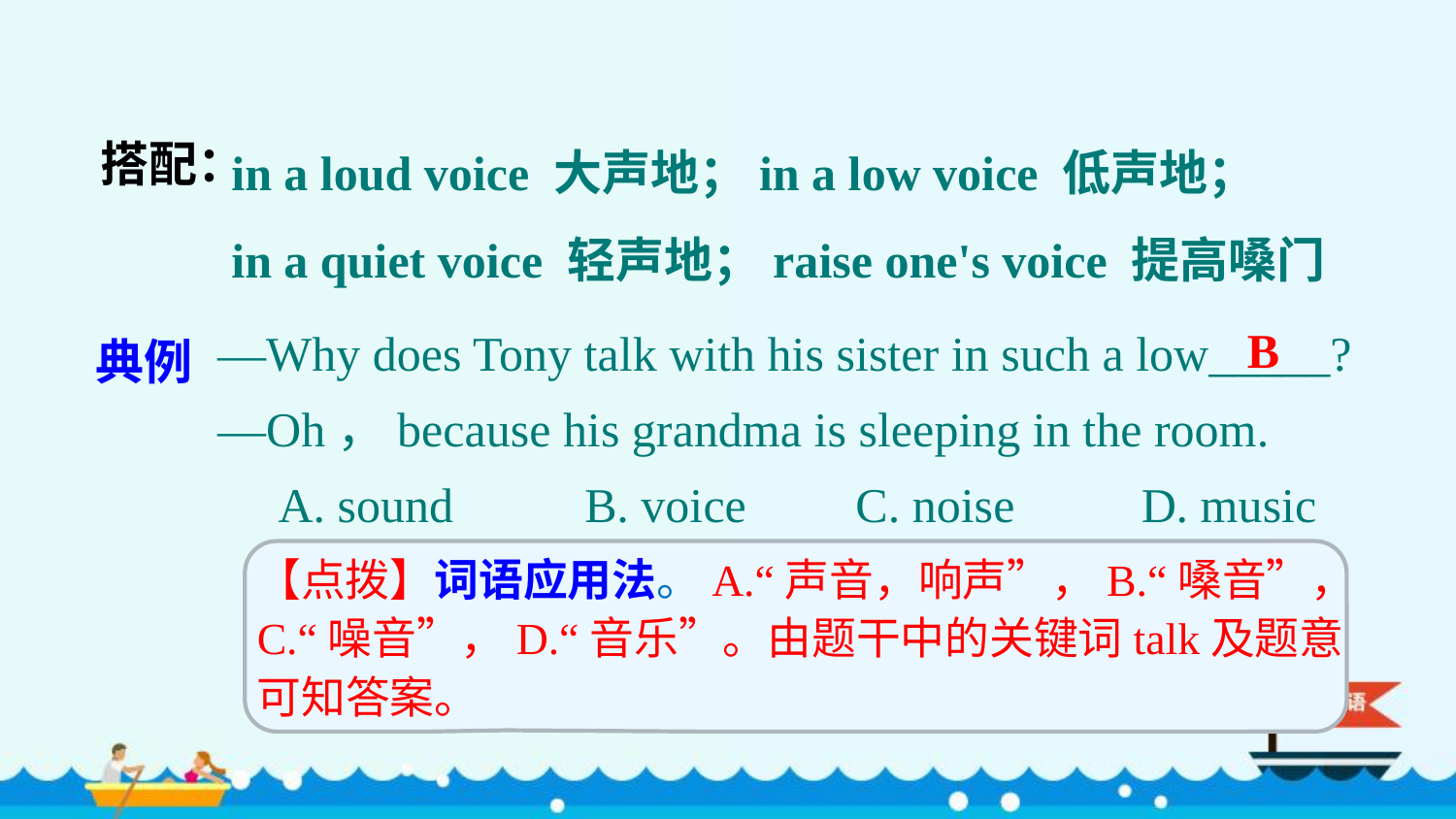

in a loud voice 大声地；in a low voice 低声地；
in a quiet voice 轻声地；raise one's voice 提高嗓门
搭配：
—Why does Tony talk with his sister in such a low_____?
—Oh，because his grandma is sleeping in the room.
     A. sound　　 B. voice         C. noise　     D. music
典例
B
【点拨】词语应用法。A.“声音，响声”，B.“嗓音”，C.“噪音”，D.“音乐”。由题干中的关键词talk及题意可知答案。